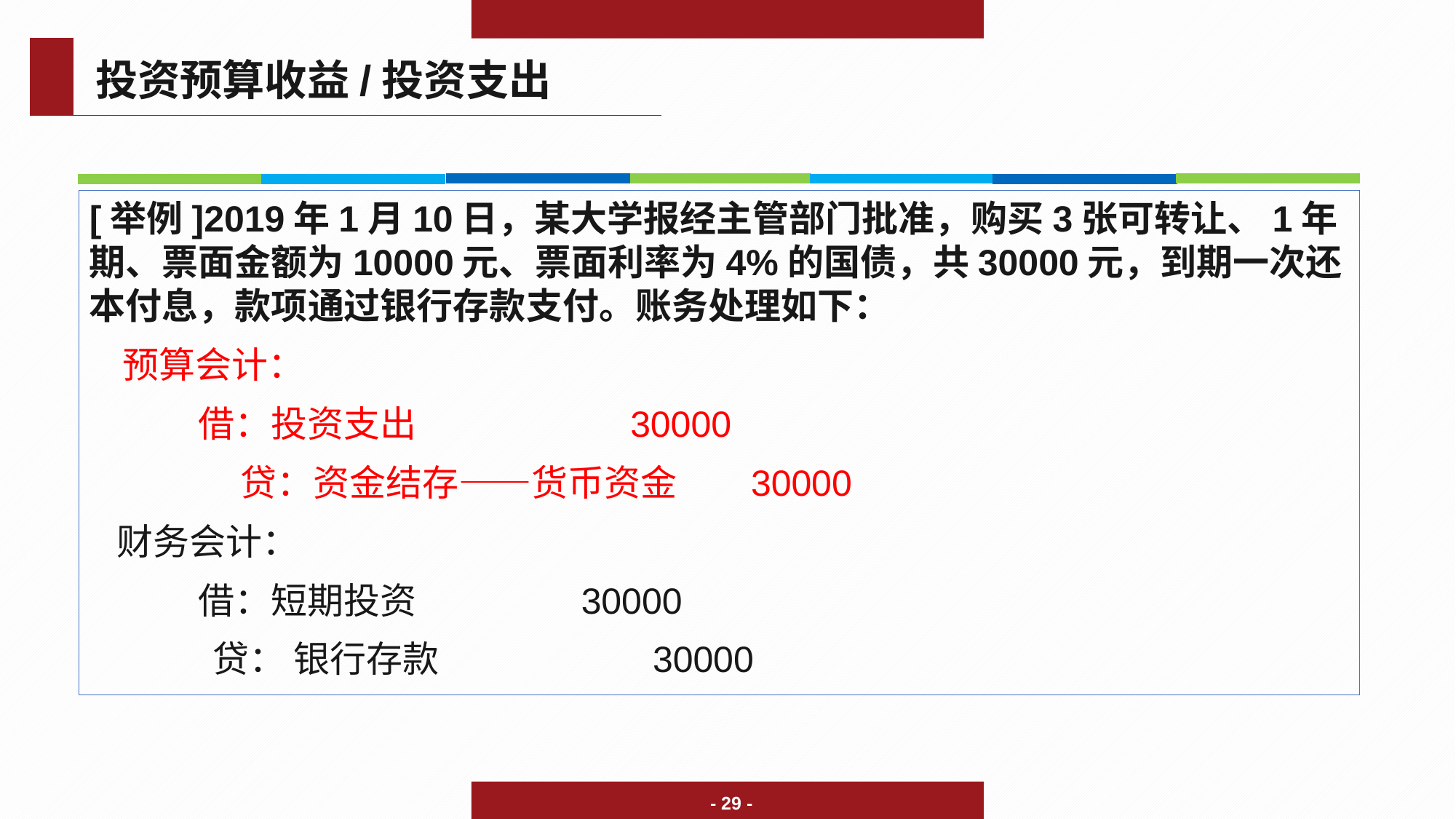

投资预算收益/投资支出

[举例]2019年1月10日，某大学报经主管部门批准，购买3张可转让、1年期、票面金额为10000元、票面利率为4%的国债，共30000元，到期一次还本付息，款项通过银行存款支付。账务处理如下：
   预算会计：
	借：投资支出                         30000
	    贷：资金结存——货币资金        30000
	财务会计：
	借：短期投资                   30000
              贷： 银行存款                         30000

- 29 -